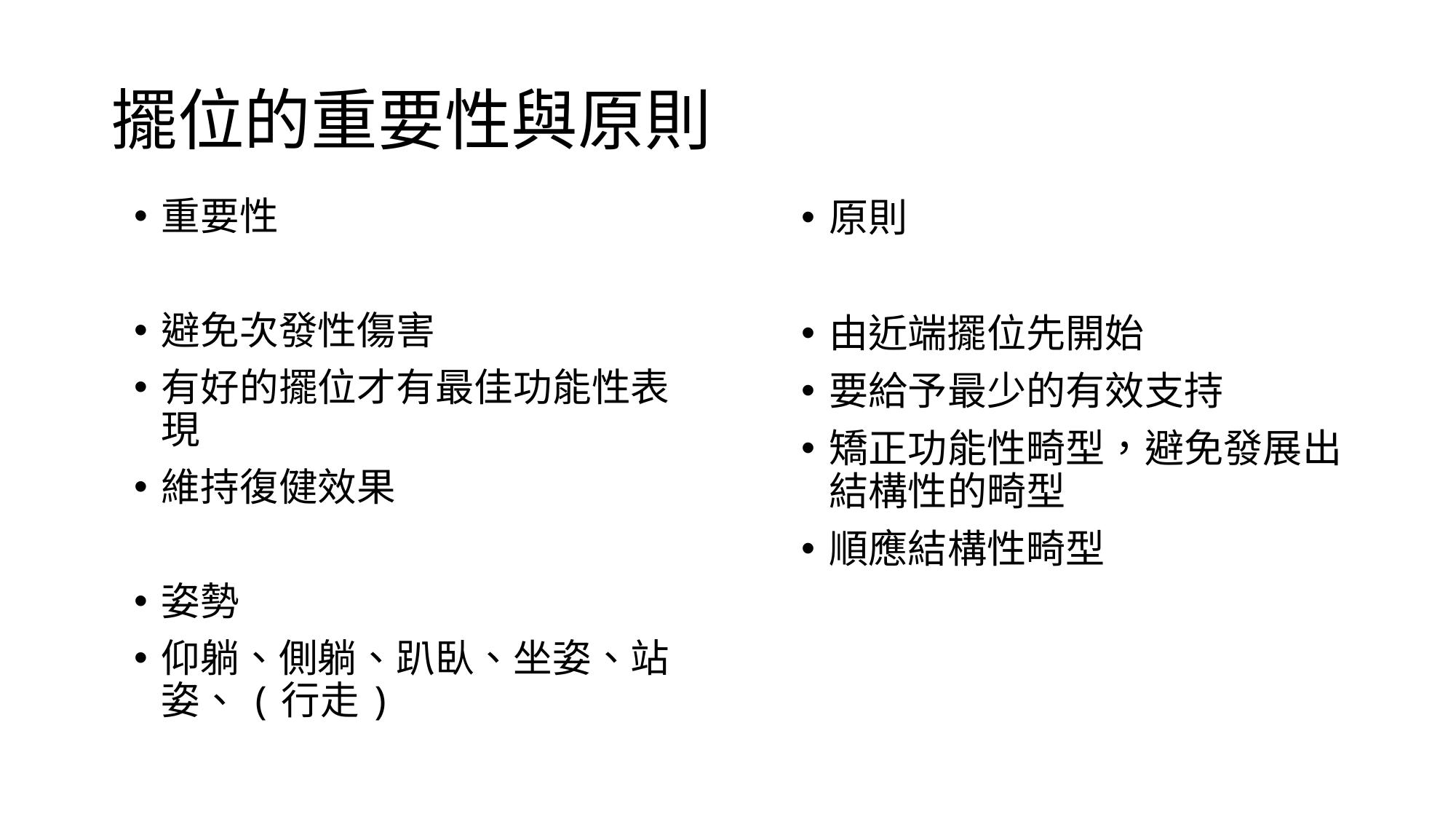

# 擺位的重要性與原則
重要性

避免次發性傷害
有好的擺位才有最佳功能性表現
維持復健效果

姿勢
仰躺、側躺、趴臥、坐姿、站姿、(行走)
原則

由近端擺位先開始
要給予最少的有效支持
矯正功能性畸型，避免發展出結構性的畸型
順應結構性畸型